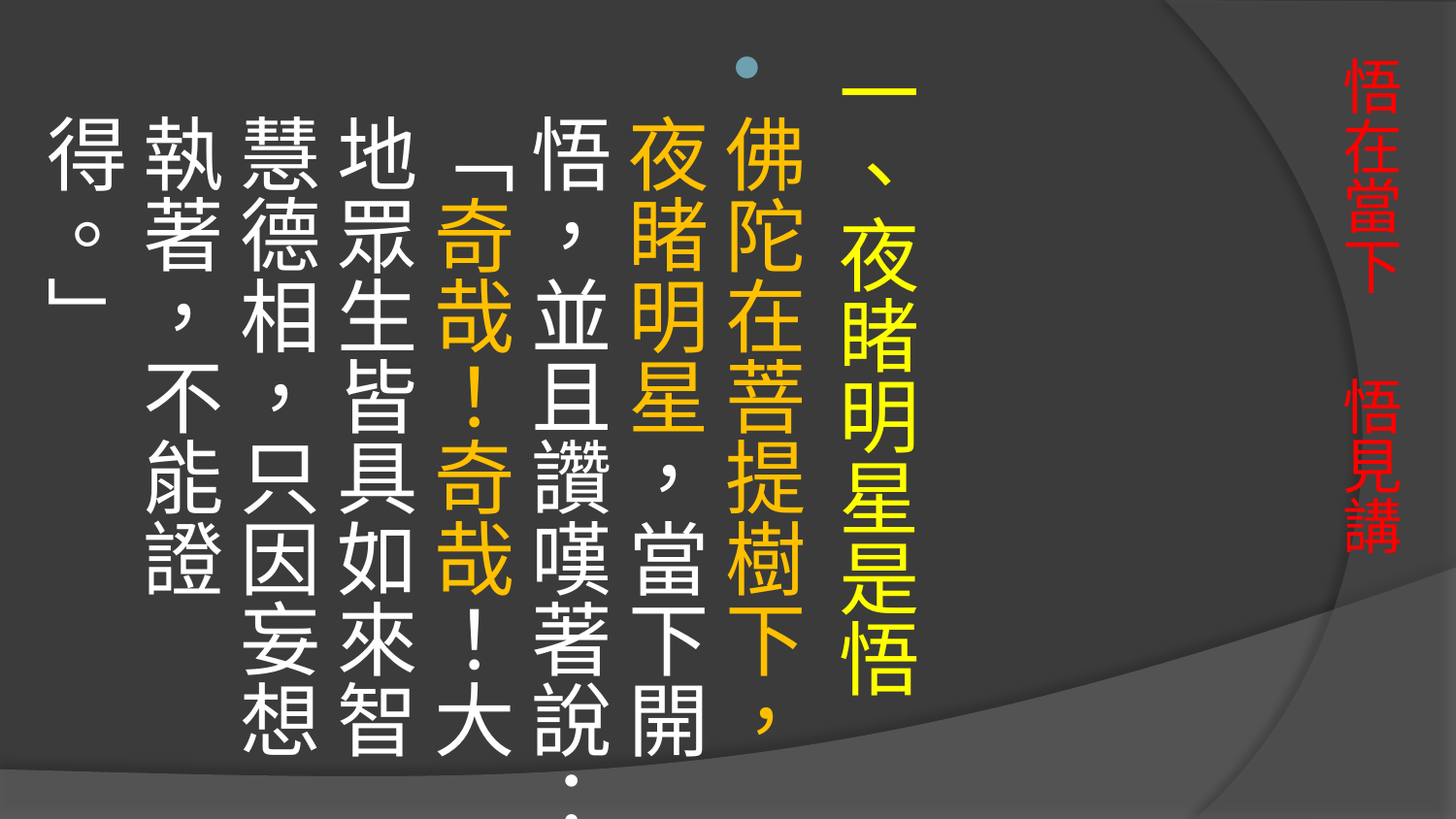

一、夜睹明星是悟
佛陀在菩提樹下，夜睹明星，當下開悟，並且讚嘆著說：「奇哉！奇哉！大地眾生皆具如來智慧德相，只因妄想執著，不能證得。」
# 悟在當下      悟見講